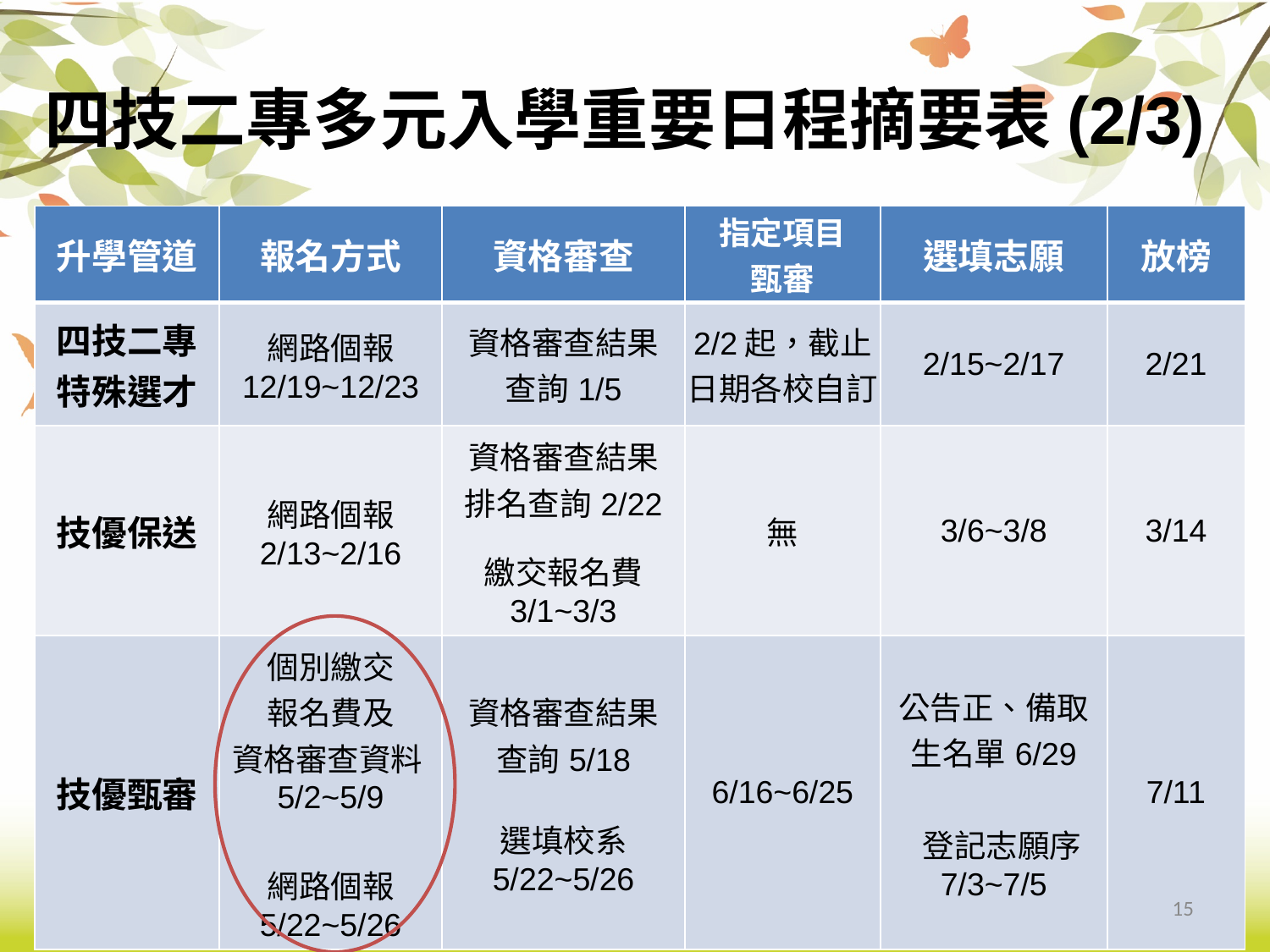

# 四技二專多元入學重要日程摘要表(2/3)
| 升學管道 | 報名方式 | 資格審查 | 指定項目 甄審 | 選填志願 | 放榜 |
| --- | --- | --- | --- | --- | --- |
| 四技二專 特殊選才 | 網路個報 12/19~12/23 | 資格審查結果查詢1/5 | 2/2起，截止日期各校自訂 | 2/15~2/17 | 2/21 |
| 技優保送 | 網路個報 2/13~2/16 | 資格審查結果排名查詢2/22 繳交報名費 3/1~3/3 | 無 | 3/6~3/8 | 3/14 |
| 技優甄審 | 個別繳交 報名費及 資格審查資料5/2~5/9 網路個報 5/22~5/26 | 資格審查結果查詢5/18 選填校系 5/22~5/26 | 6/16~6/25 | 公告正、備取生名單6/29 登記志願序 7/3~7/5 | 7/11 |

15